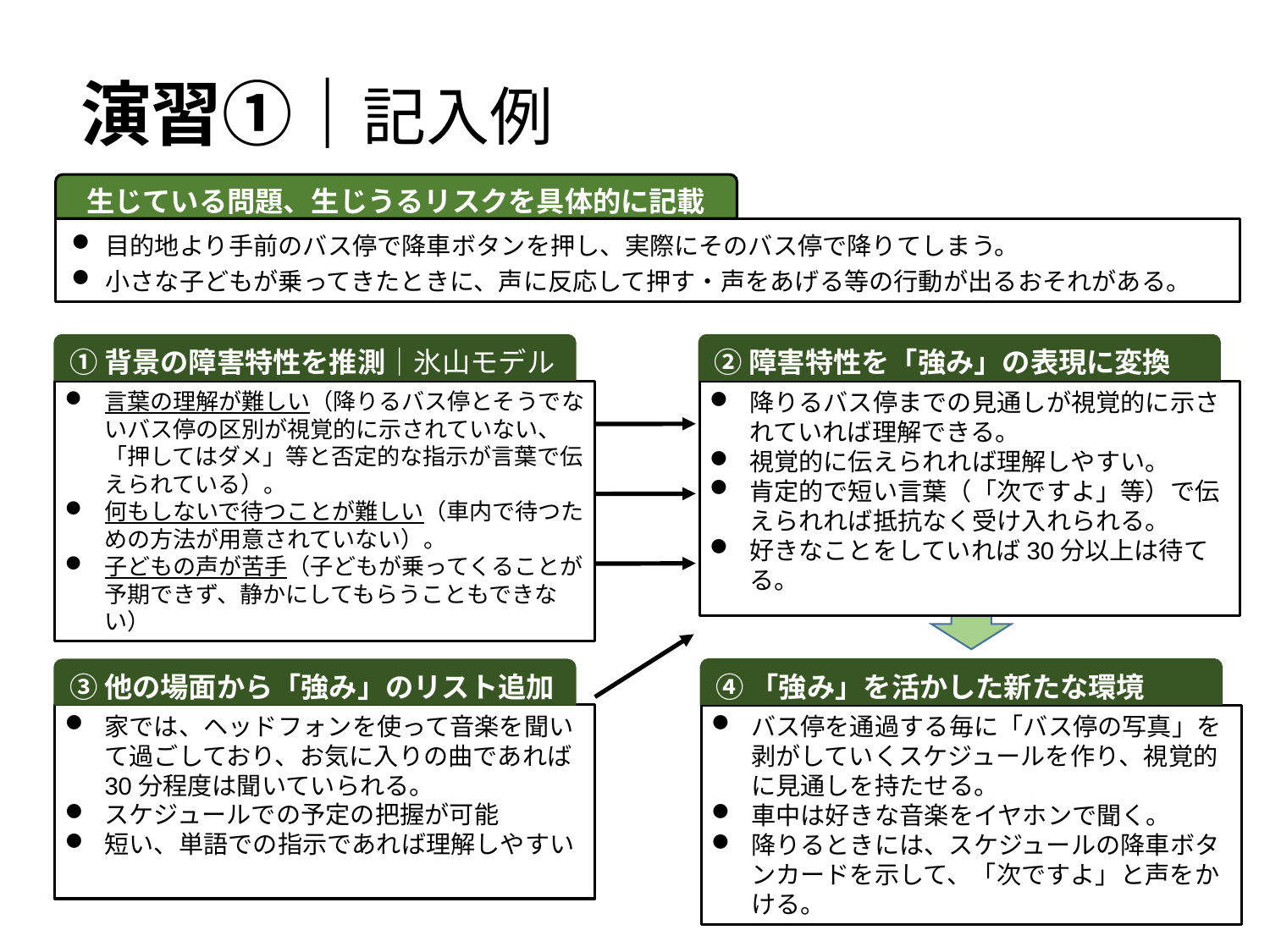

# 演習①｜記入例
生じている問題、生じうるリスクを具体的に記載
目的地より手前のバス停で降車ボタンを押し、実際にそのバス停で降りてしまう。
小さな子どもが乗ってきたときに、声に反応して押す・声をあげる等の行動が出るおそれがある。
①背景の障害特性を推測｜氷山モデル
②障害特性を「強み」の表現に変換
降りるバス停までの見通しが視覚的に示されていれば理解できる。
視覚的に伝えられれば理解しやすい。
肯定的で短い言葉（「次ですよ」等）で伝えられれば抵抗なく受け入れられる。
好きなことをしていれば30分以上は待てる。

言葉の理解が難しい（降りるバス停とそうでないバス停の区別が視覚的に示されていない、「押してはダメ」等と否定的な指示が言葉で伝えられている）。
何もしないで待つことが難しい（車内で待つための方法が用意されていない）。
子どもの声が苦手（子どもが乗ってくることが予期できず、静かにしてもらうこともできない）

④「強み」を活かした新たな環境
③他の場面から「強み」のリスト追加
家では、ヘッドフォンを使って音楽を聞いて過ごしており、お気に入りの曲であれば30分程度は聞いていられる。
スケジュールでの予定の把握が可能
短い、単語での指示であれば理解しやすい

バス停を通過する毎に「バス停の写真」を剥がしていくスケジュールを作り、視覚的に見通しを持たせる。
車中は好きな音楽をイヤホンで聞く。
降りるときには、スケジュールの降車ボタンカードを示して、「次ですよ」と声をかける。